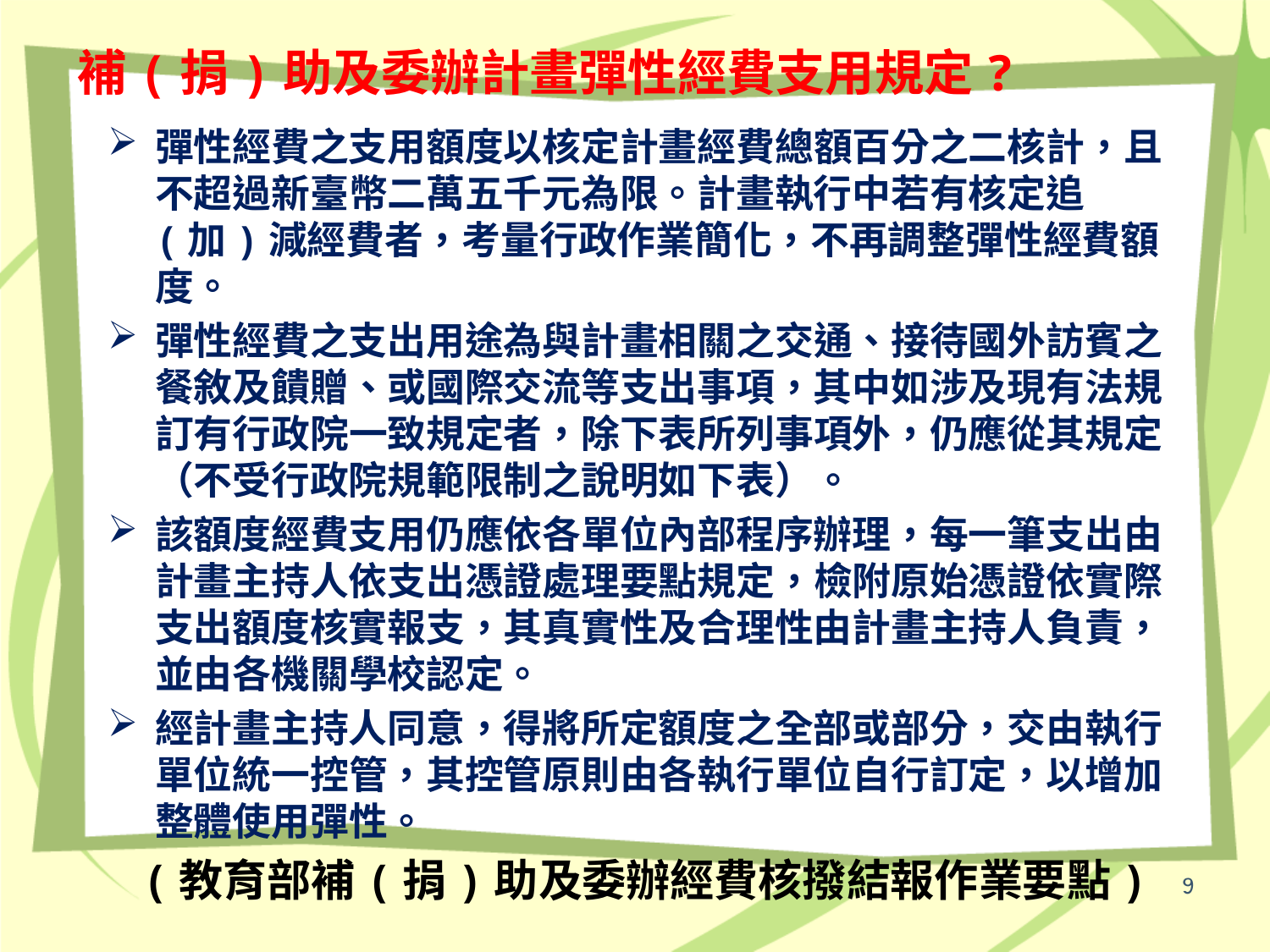

# 補(捐)助及委辦計畫彈性經費支用規定?
彈性經費之支用額度以核定計畫經費總額百分之二核計，且不超過新臺幣二萬五千元為限。計畫執行中若有核定追(加)減經費者，考量行政作業簡化，不再調整彈性經費額度。
彈性經費之支出用途為與計畫相關之交通、接待國外訪賓之餐敘及饋贈、或國際交流等支出事項，其中如涉及現有法規訂有行政院一致規定者，除下表所列事項外，仍應從其規定（不受行政院規範限制之說明如下表）。
該額度經費支用仍應依各單位內部程序辦理，每一筆支出由計畫主持人依支出憑證處理要點規定，檢附原始憑證依實際支出額度核實報支，其真實性及合理性由計畫主持人負責，並由各機關學校認定。
經計畫主持人同意，得將所定額度之全部或部分，交由執行單位統一控管，其控管原則由各執行單位自行訂定，以增加整體使用彈性。
(教育部補(捐)助及委辦經費核撥結報作業要點)

9